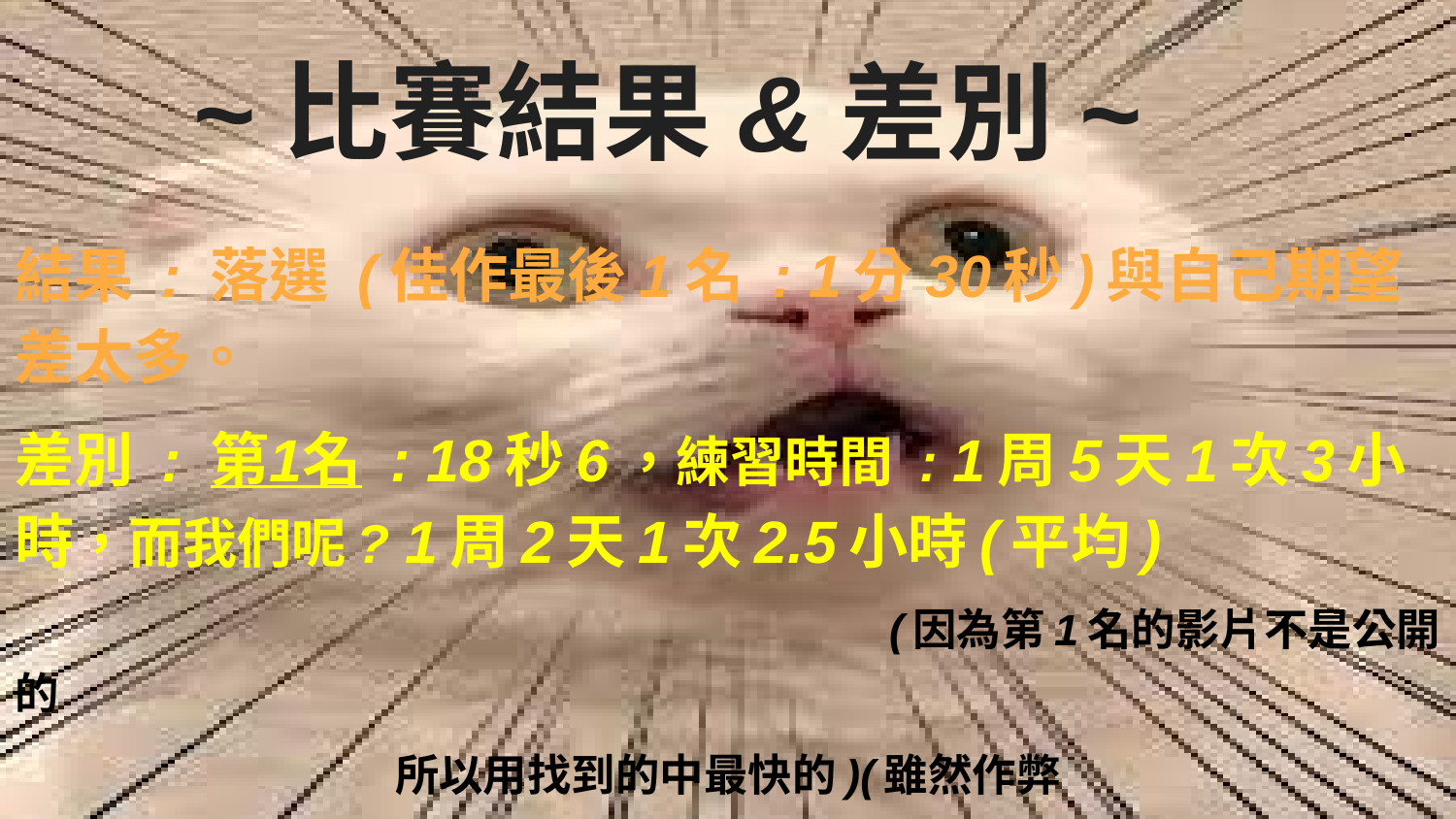

# ~比賽結果&差別~
結果 : 落選 (佳作最後1名 : 1分30秒)與自己期望差太多。
差別 : 第1名 : 18秒6，練習時間 : 1周5天1次3小時，而我們呢? 1周2天1次2.5小時(平均)                                                                      (因為第1名的影片不是公開的
所以用找到的中最快的)(雖然作弊